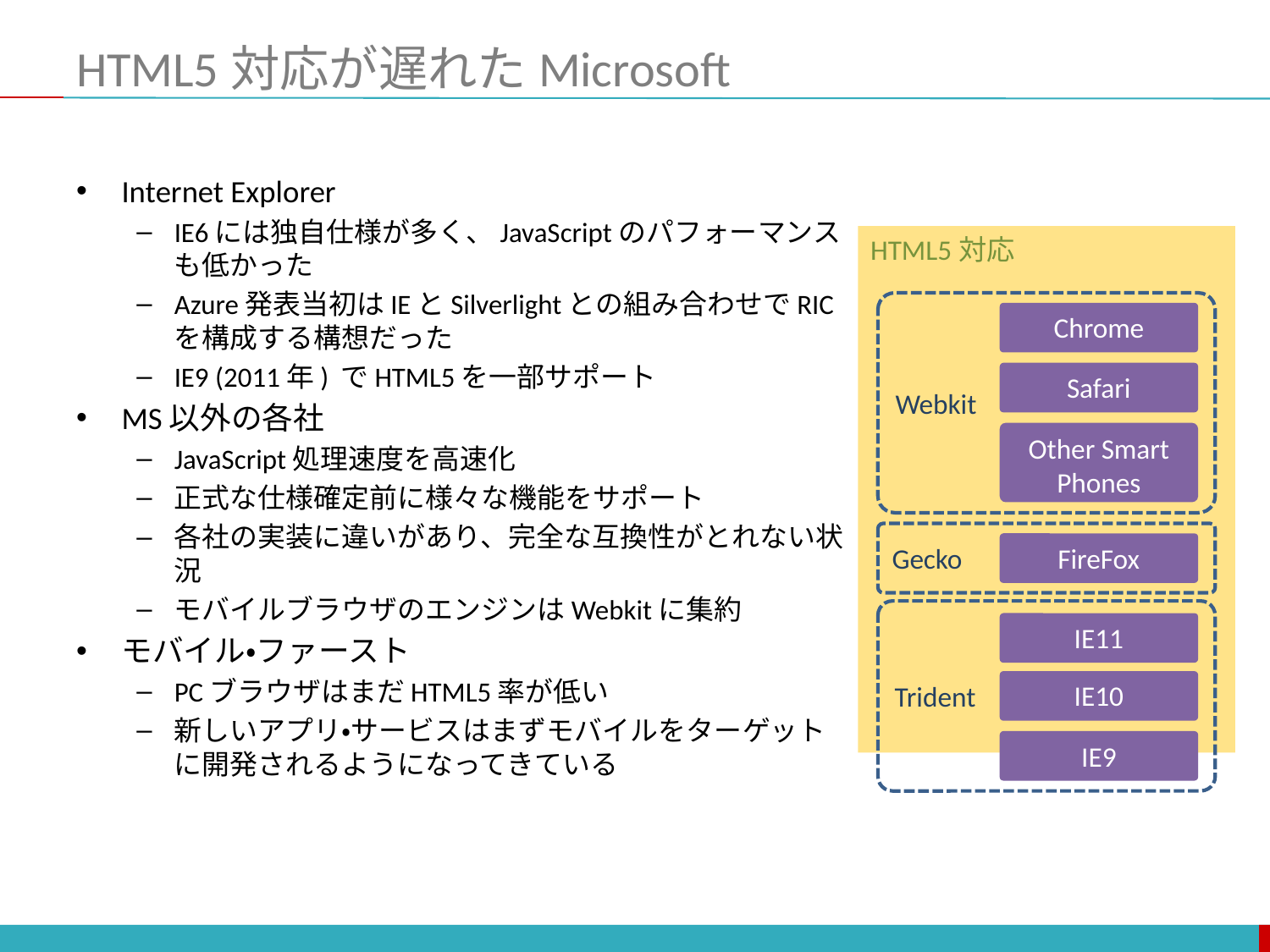

# HTML5対応が遅れたMicrosoft
Internet Explorer
IE6には独自仕様が多く、JavaScriptのパフォーマンスも低かった
Azure発表当初はIEとSilverlightとの組み合わせでRICを構成する構想だった
IE9 (2011年) でHTML5を一部サポート
MS以外の各社
JavaScript処理速度を高速化
正式な仕様確定前に様々な機能をサポート
各社の実装に違いがあり、完全な互換性がとれない状況
モバイルブラウザのエンジンはWebkitに集約
モバイル・ファースト
PCブラウザはまだHTML5率が低い
新しいアプリ・サービスはまずモバイルをターゲットに開発されるようになってきている
HTML5対応
Webkit
Chrome
Safari
Other Smart Phones
Gecko
FireFox
Trident
IE11
IE10
IE9